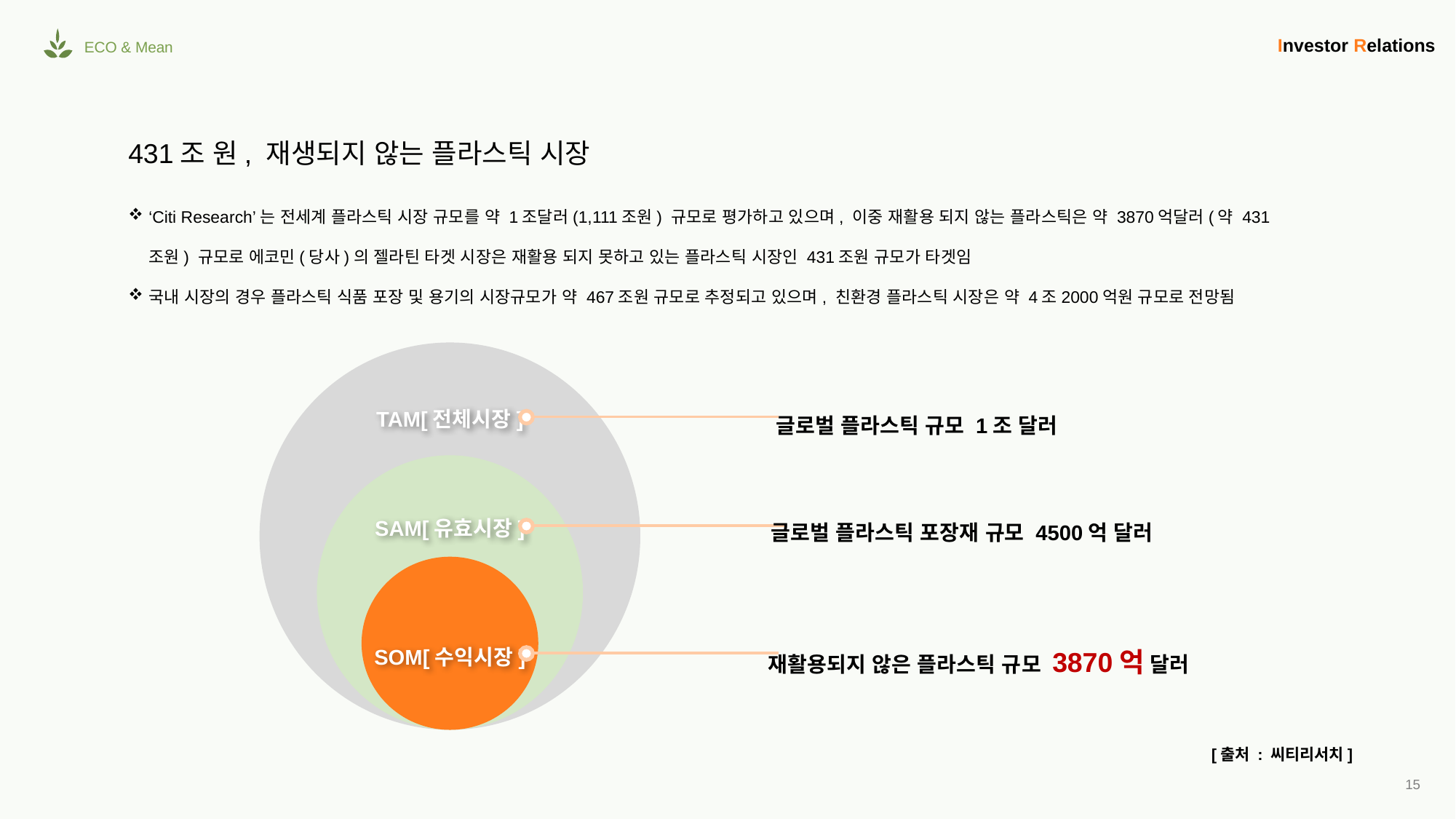

431조 원, 재생되지 않는 플라스틱 시장
‘Citi Research’는 전세계 플라스틱 시장 규모를 약 1조달러(1,111조원) 규모로 평가하고 있으며, 이중 재활용 되지 않는 플라스틱은 약 3870억달러(약 431조원) 규모로 에코민(당사)의 젤라틴 타겟 시장은 재활용 되지 못하고 있는 플라스틱 시장인 431조원 규모가 타겟임
국내 시장의 경우 플라스틱 식품 포장 및 용기의 시장규모가 약 467조원 규모로 추정되고 있으며, 친환경 플라스틱 시장은 약 4조2000억원 규모로 전망됨

TAM[전체시장]
글로벌 플라스틱 규모 1조 달러

SAM[유효시장]
글로벌 플라스틱 포장재 규모 4500억 달러

SOM[수익시장]
재활용되지 않은 플라스틱 규모 3870억 달러

[출처 : 씨티리서치]